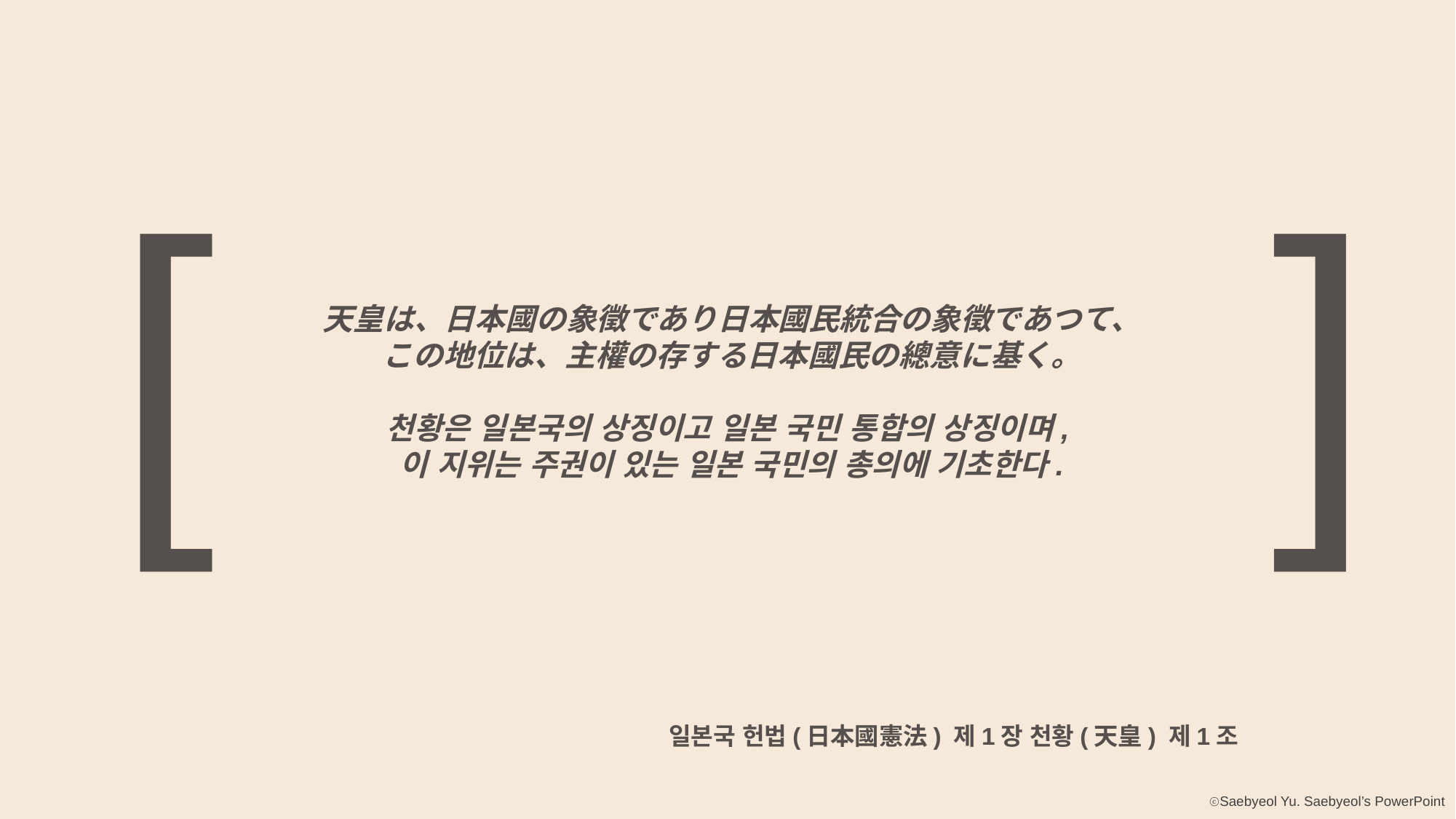

[
]
天皇は、日本國の象徵であり日本國民統合の象徵であつて、
この地位は、主權の存する日本國民の總意に基く。

천황은 일본국의 상징이고 일본 국민 통합의 상징이며,
이 지위는 주권이 있는 일본 국민의 총의에 기초한다.

                                                   일본국 헌법(日本國憲法) 제1장 천황(天皇) 제1조